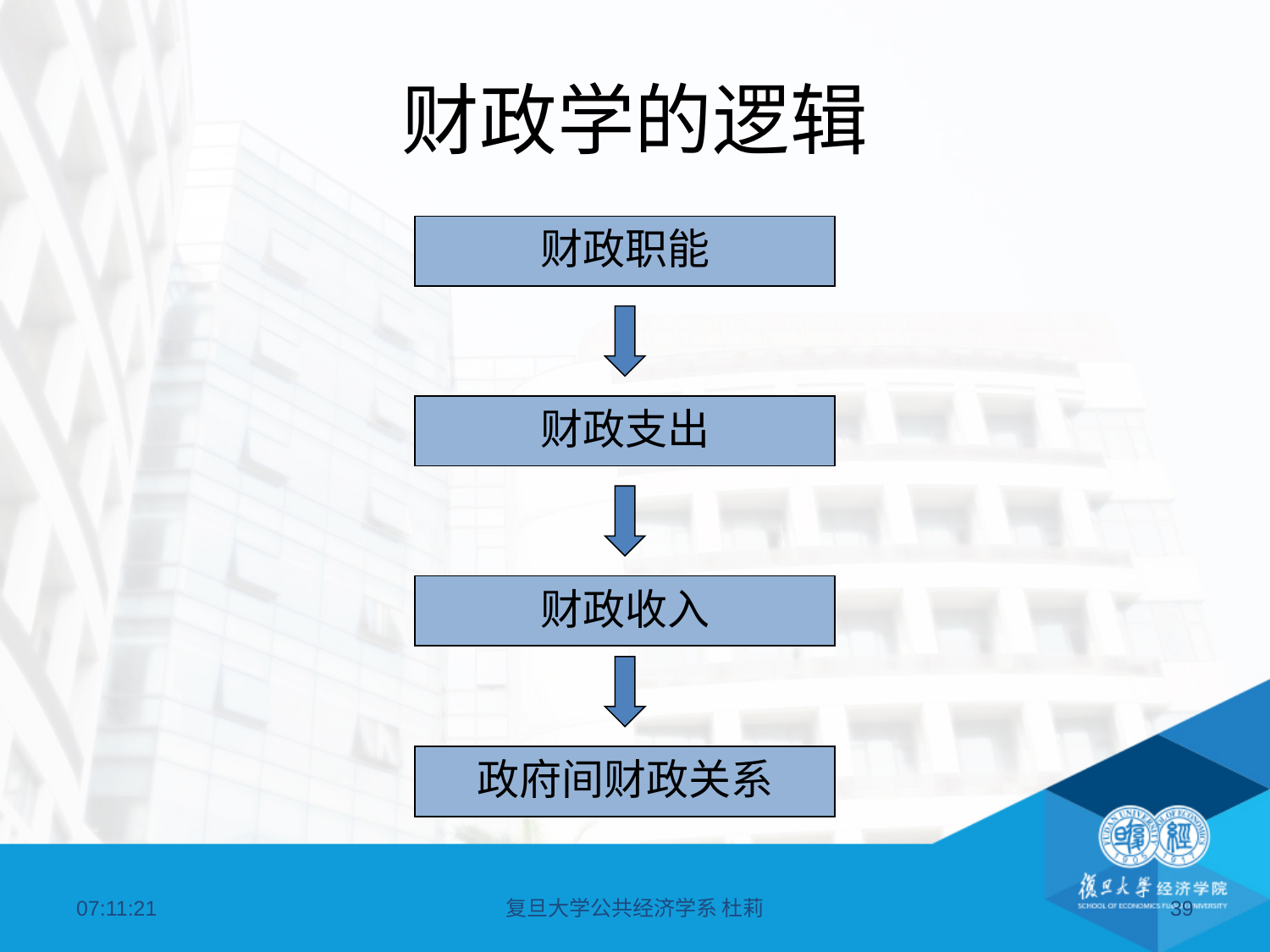

# 财政学的逻辑
财政职能

财政支出

财政收入

政府间财政关系
07:11:21
复旦大学公共经济学系 杜莉
39